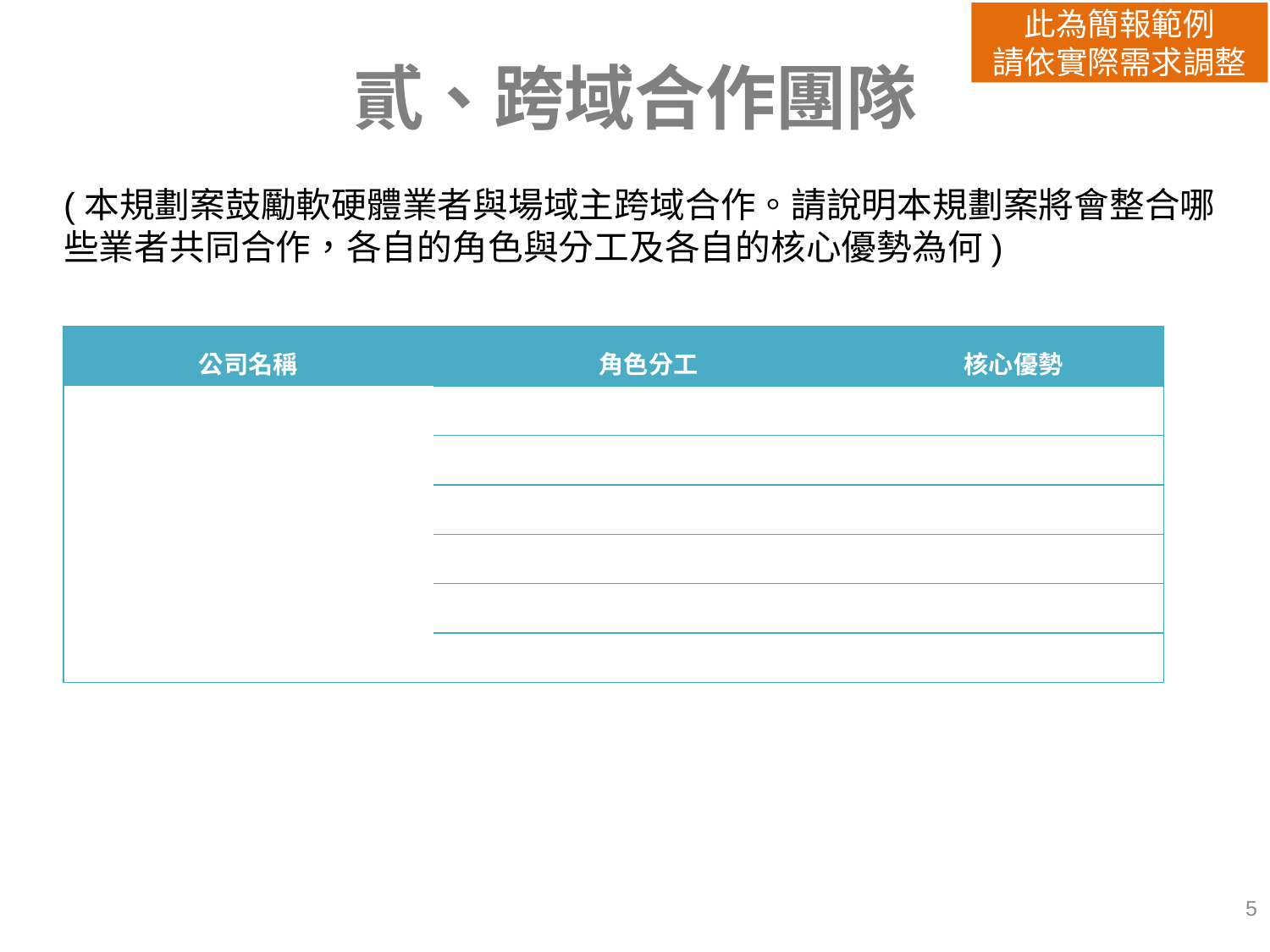

此為簡報範例
請依實際需求調整
# 貳、跨域合作團隊
(本規劃案鼓勵軟硬體業者與場域主跨域合作。請說明本規劃案將會整合哪些業者共同合作，各自的角色與分工及各自的核心優勢為何)
| 公司名稱 | 角色分工 | 核心優勢 |
| --- | --- | --- |
|  |  |  |
|  |  |  |
|  |  |  |
|  |  |  |
|  |  |  |
|  |  |  |
5